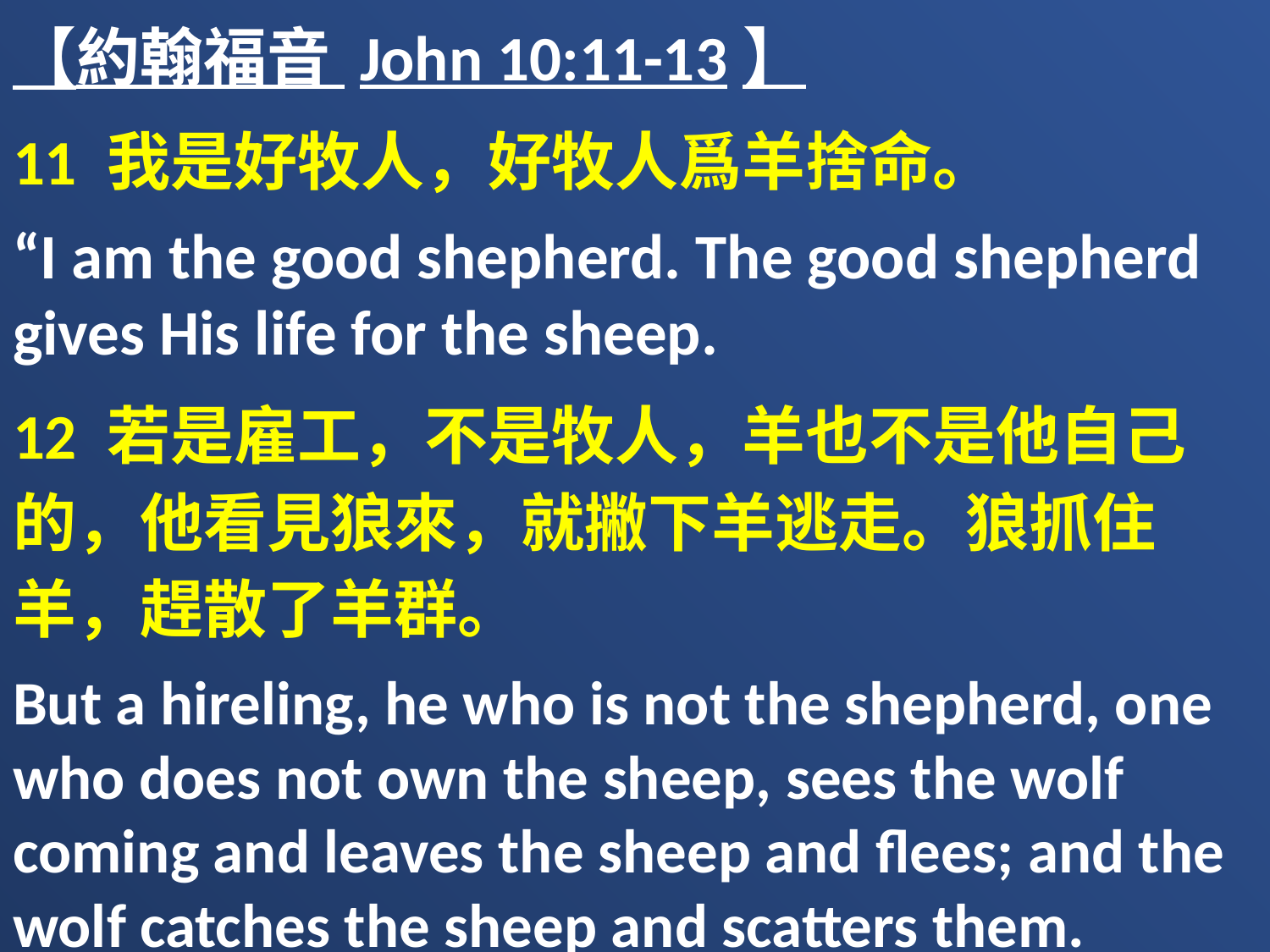

【約翰福音 John 10:11-13】
11 我是好牧人，好牧人爲羊捨命。
“I am the good shepherd. The good shepherd gives His life for the sheep.
12 若是雇工，不是牧人，羊也不是他自己的，他看見狼來，就撇下羊逃走。狼抓住羊，趕散了羊群。
But a hireling, he who is not the shepherd, one who does not own the sheep, sees the wolf coming and leaves the sheep and flees; and the wolf catches the sheep and scatters them.